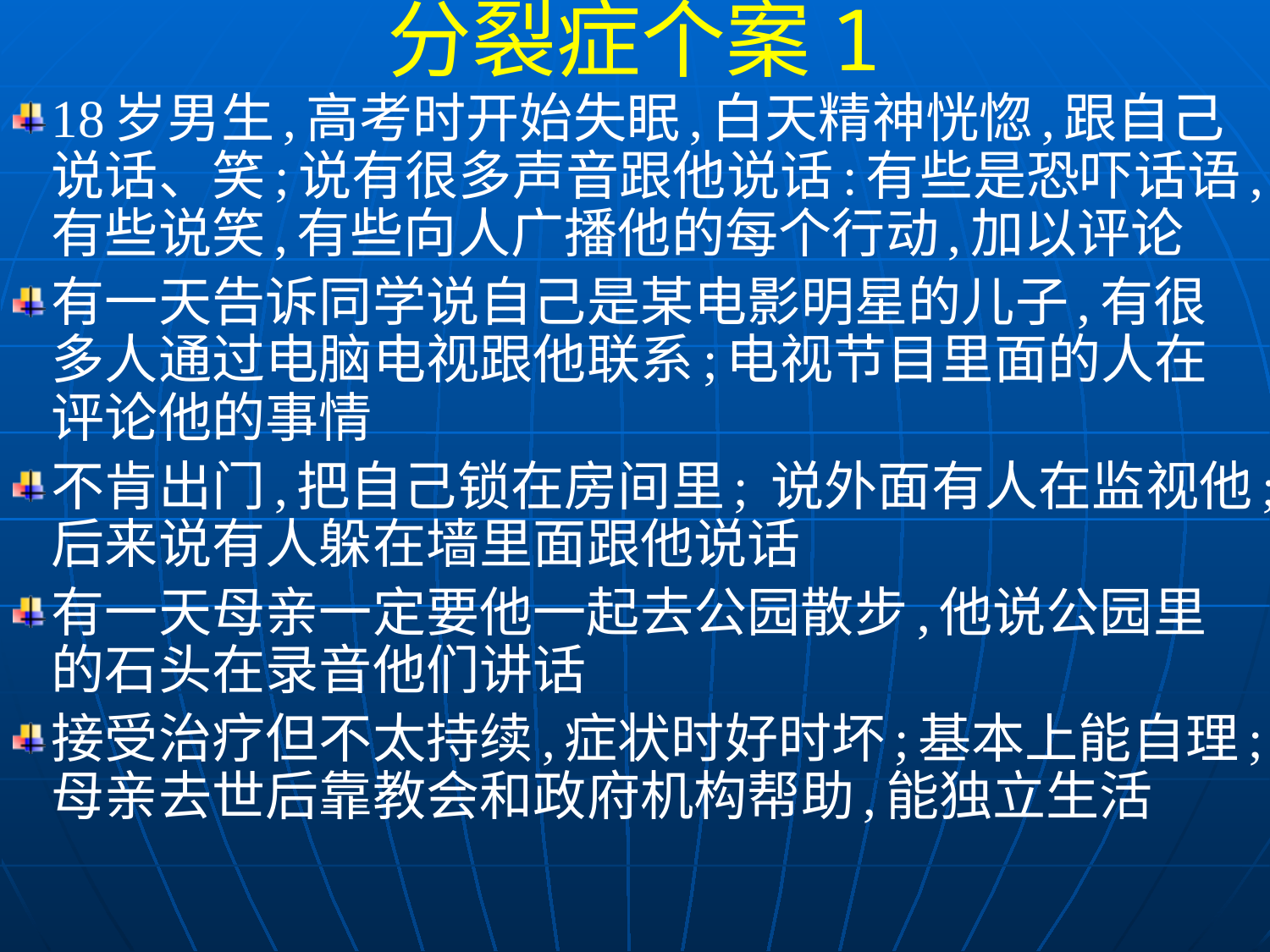

分裂症个案1
18岁男生,高考时开始失眠,白天精神恍惚,跟自己说话、笑;说有很多声音跟他说话:有些是恐吓话语,有些说笑,有些向人广播他的每个行动,加以评论
有一天告诉同学说自己是某电影明星的儿子,有很多人通过电脑电视跟他联系;电视节目里面的人在评论他的事情
不肯出门,把自己锁在房间里; 说外面有人在监视他;后来说有人躲在墙里面跟他说话
有一天母亲一定要他一起去公园散步,他说公园里的石头在录音他们讲话
接受治疗但不太持续,症状时好时坏;基本上能自理;母亲去世后靠教会和政府机构帮助,能独立生活